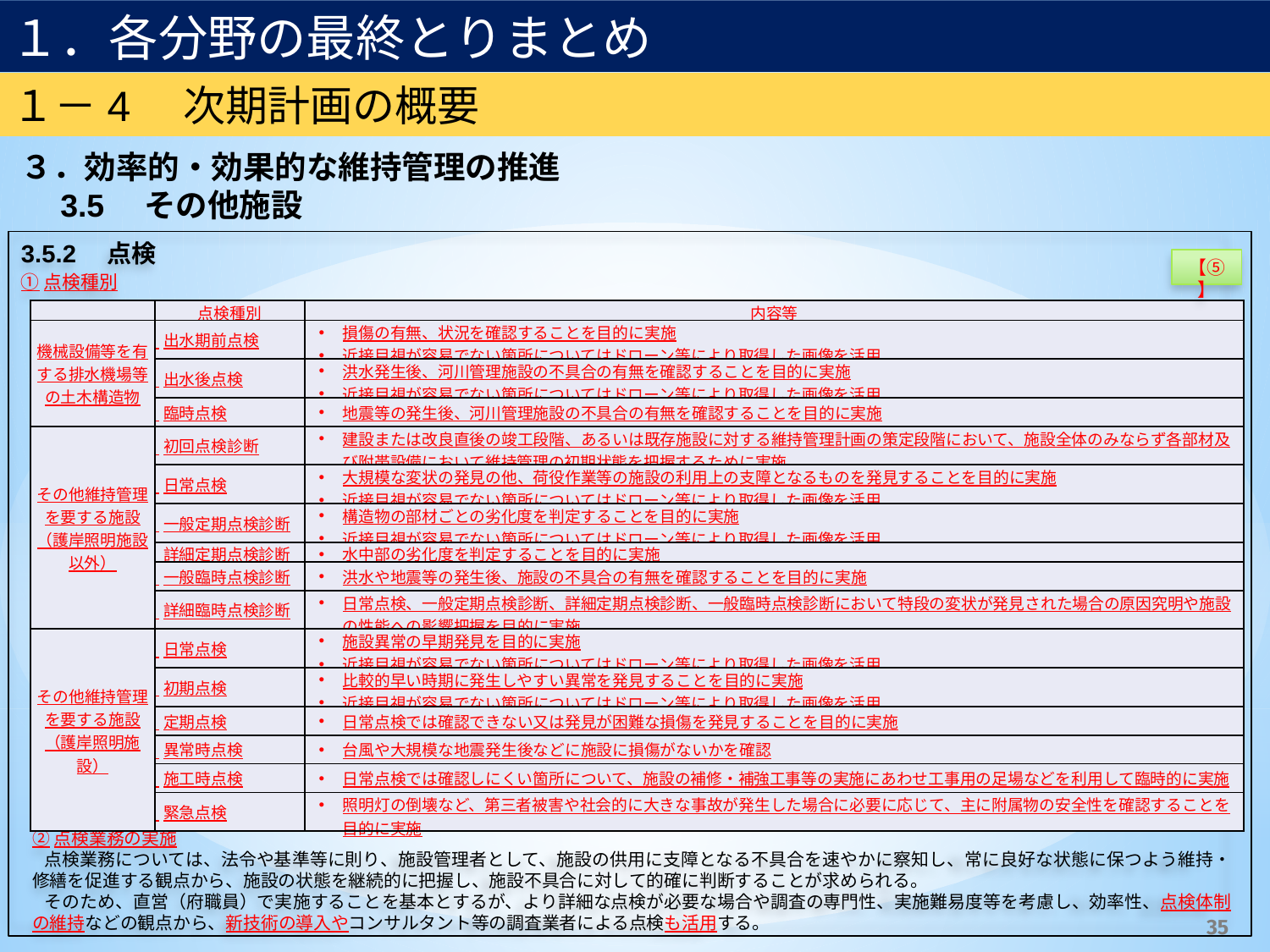

１．各分野の最終とりまとめ
１－4　次期計画の概要
３．効率的・効果的な維持管理の推進
　3.5　その他施設
3.5.2　点検
【⑤】
①点検種別
|  | 点検種別 | 内容等 |
| --- | --- | --- |
| 機械設備等を有する排水機場等の土木構造物 | 出水期前点検 | 損傷の有無、状況を確認することを目的に実施 近接目視が容易でない箇所についてはドローン等により取得した画像を活用 |
|  | 出水後点検 | 洪水発生後、河川管理施設の不具合の有無を確認することを目的に実施 近接目視が容易でない箇所についてはドローン等により取得した画像を活用 |
|  | 臨時点検 | 地震等の発生後、河川管理施設の不具合の有無を確認することを目的に実施 |
| その他維持管理を要する施設 （護岸照明施設以外） | 初回点検診断 | 建設または改良直後の竣工段階、あるいは既存施設に対する維持管理計画の策定段階において、施設全体のみならず各部材及び附帯設備において維持管理の初期状態を把握するために実施 |
|  | 日常点検 | 大規模な変状の発見の他、荷役作業等の施設の利用上の支障となるものを発見することを目的に実施 近接目視が容易でない箇所についてはドローン等により取得した画像を活用 |
|  | 一般定期点検診断 | 構造物の部材ごとの劣化度を判定することを目的に実施 近接目視が容易でない箇所についてはドローン等により取得した画像を活用 |
|  | 詳細定期点検診断 | 水中部の劣化度を判定することを目的に実施 |
|  | 一般臨時点検診断 | 洪水や地震等の発生後、施設の不具合の有無を確認することを目的に実施 |
|  | 詳細臨時点検診断 | 日常点検、一般定期点検診断、詳細定期点検診断、一般臨時点検診断において特段の変状が発見された場合の原因究明や施設の性能への影響把握を目的に実施 |
| その他維持管理を要する施設 （護岸照明施設） | 日常点検 | 施設異常の早期発見を目的に実施 近接目視が容易でない箇所についてはドローン等により取得した画像を活用 |
|  | 初期点検 | 比較的早い時期に発生しやすい異常を発見することを目的に実施 近接目視が容易でない箇所についてはドローン等により取得した画像を活用 |
|  | 定期点検 | 日常点検では確認できない又は発見が困難な損傷を発見することを目的に実施 |
|  | 異常時点検 | 台風や大規模な地震発生後などに施設に損傷がないかを確認 |
|  | 施工時点検 | 日常点検では確認しにくい箇所について、施設の補修・補強工事等の実施にあわせ工事用の足場などを利用して臨時的に実施 |
|  | 緊急点検 | 照明灯の倒壊など、第三者被害や社会的に大きな事故が発生した場合に必要に応じて、主に附属物の安全性を確認することを目的に実施 |
【点検・評価に関する事項③】
②点検業務の実施
点検業務については、法令や基準等に則り、施設管理者として、施設の供用に支障となる不具合を速やかに察知し、常に良好な状態に保つよう維持・修繕を促進する観点から、施設の状態を継続的に把握し、施設不具合に対して的確に判断することが求められる。
そのため、直営（府職員）で実施することを基本とするが、より詳細な点検が必要な場合や調査の専門性、実施難易度等を考慮し、効率性、点検体制の維持などの観点から、新技術の導入やコンサルタント等の調査業者による点検も活用する。
35